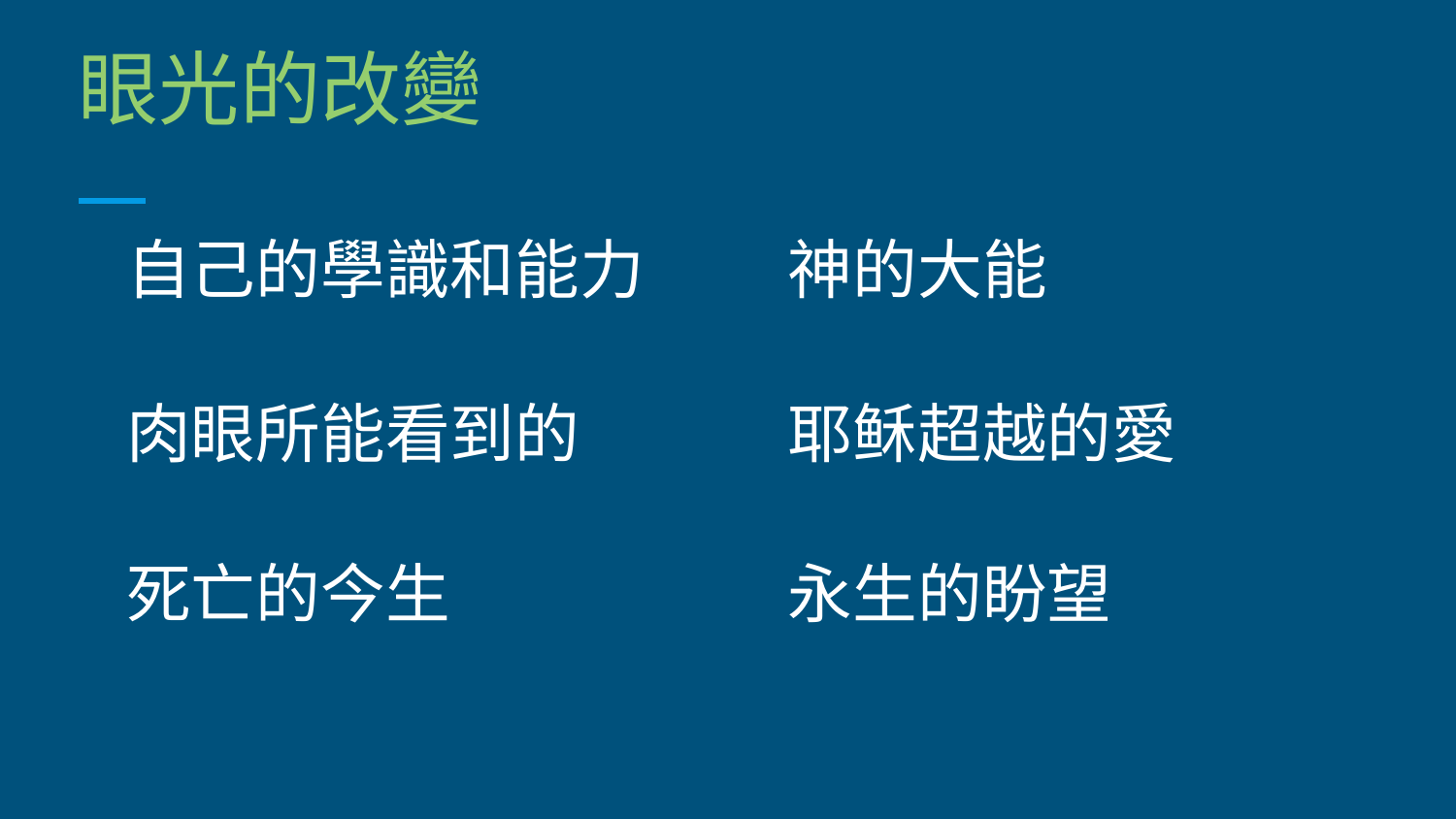

眼光的改變
| 自己的學識和能力 | 神的大能 |
| --- | --- |
| 肉眼所能看到的 | 耶稣超越的愛 |
| 死亡的今生 | 永生的盼望 |